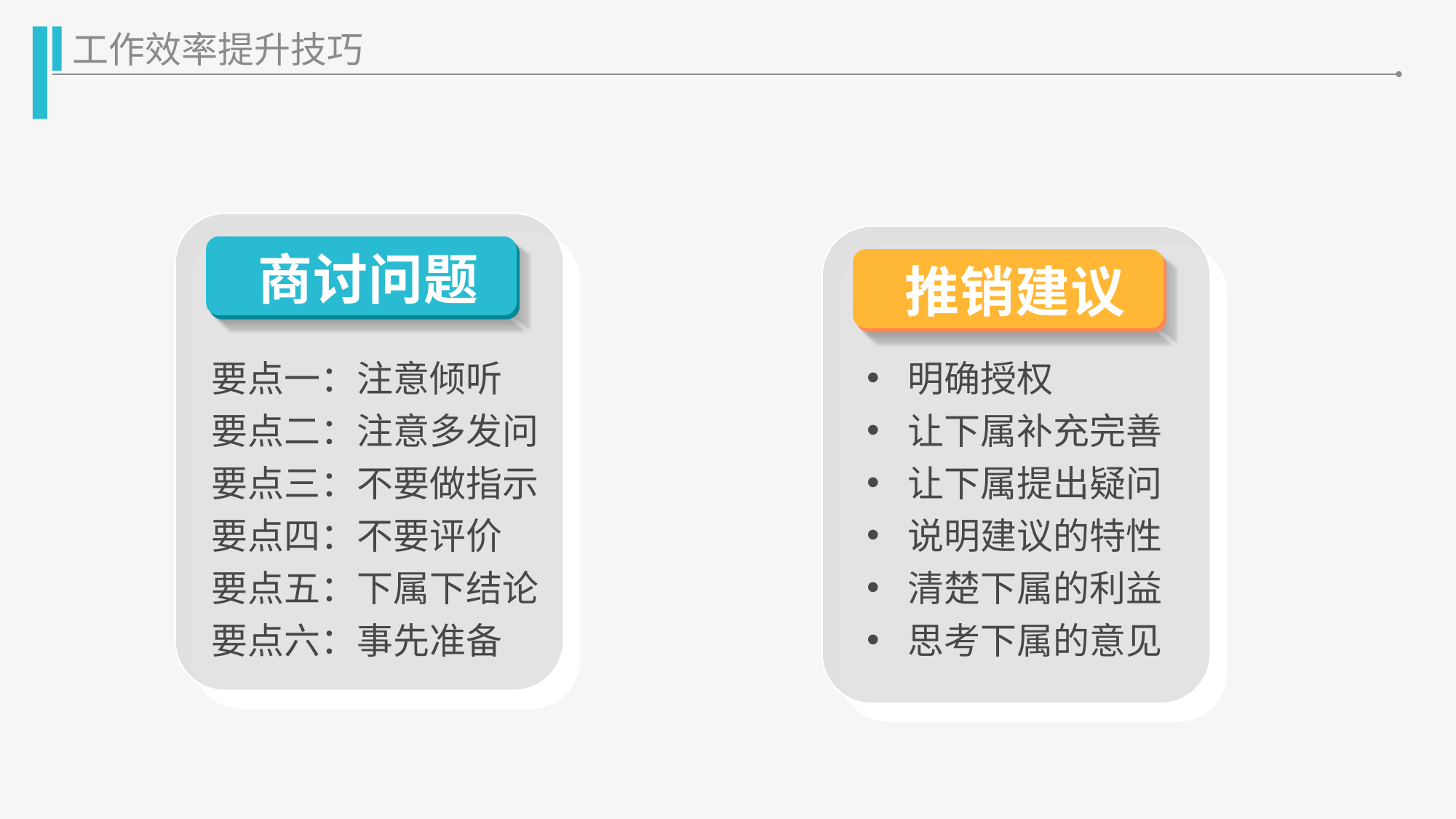

工作效率提升技巧

商讨问题

推销建议
明确授权
让下属补充完善
让下属提出疑问
说明建议的特性
清楚下属的利益
思考下属的意见
要点一：注意倾听
要点二：注意多发问
要点三：不要做指示
要点四：不要评价
要点五：下属下结论
要点六：事先准备